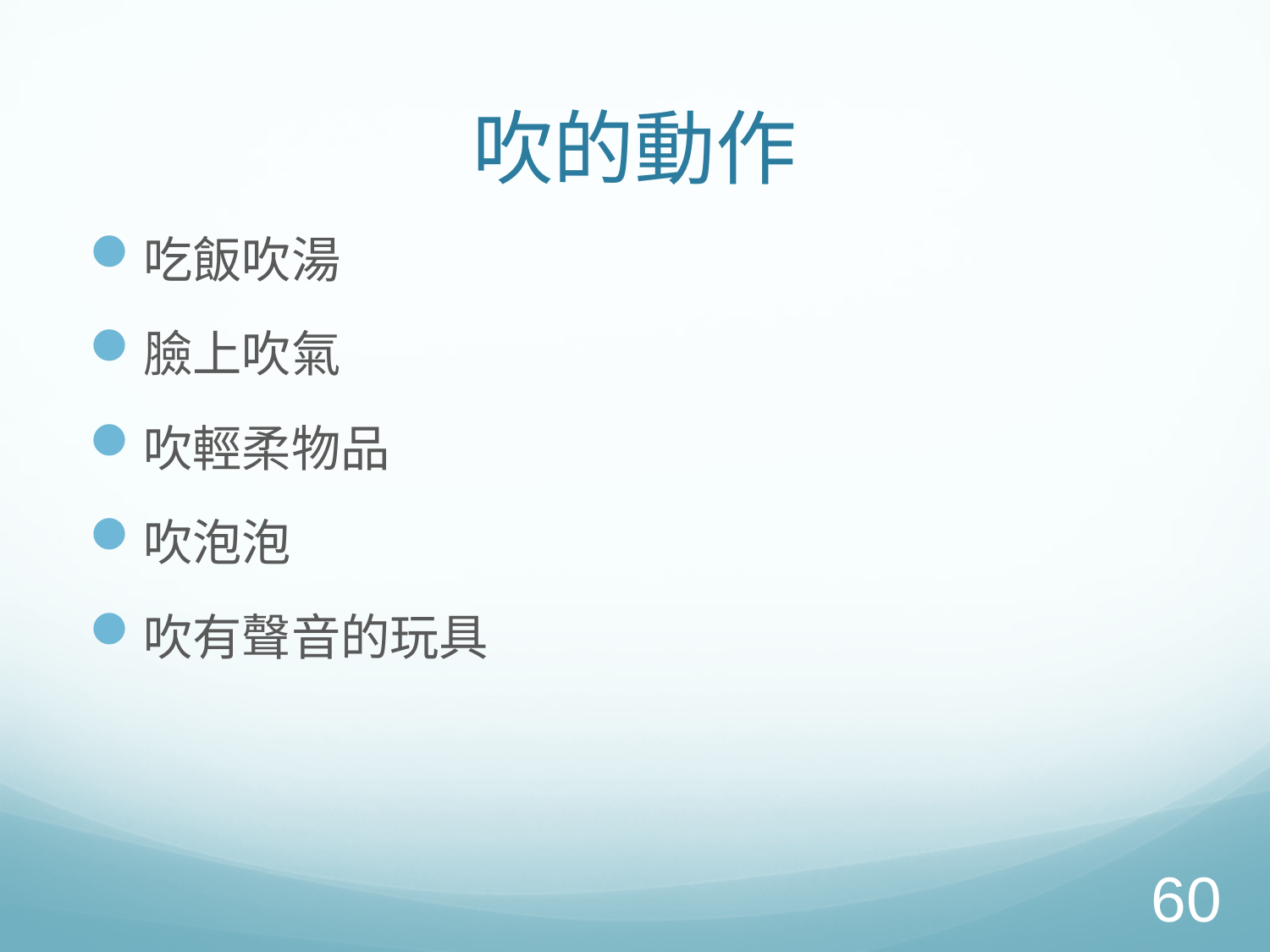

# 吹的動作
吃飯吹湯
臉上吹氣
吹輕柔物品
吹泡泡
吹有聲音的玩具
60